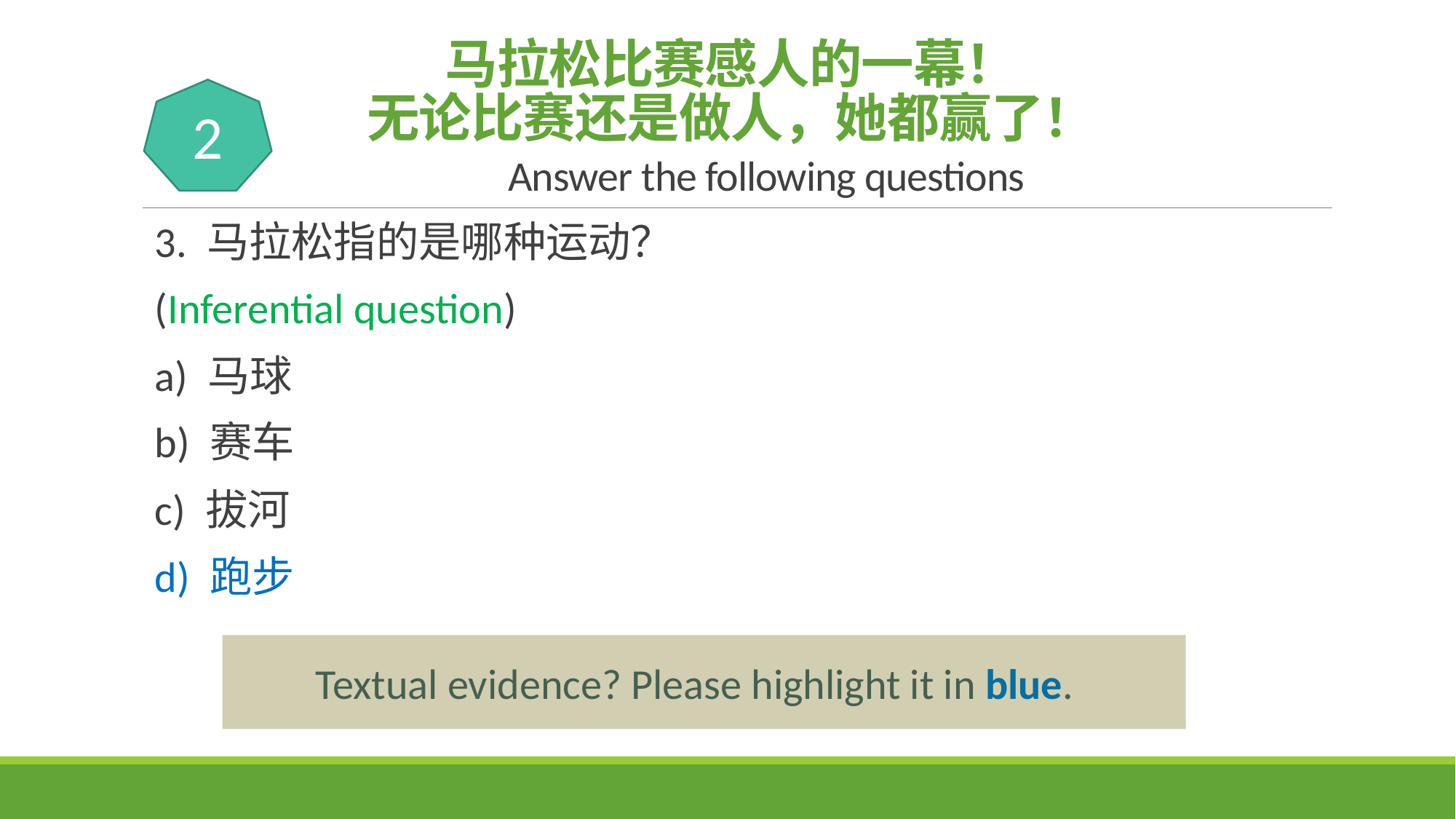

# 马拉松比赛感人的一幕！ 无论比赛还是做人，她都赢了！ Answer the following questions
2
3. 马拉松指的是哪种运动？
(Inferential question)
a) 马球
b) 赛车
c) 拔河
d) 跑步

Textual evidence? Please highlight it in blue.